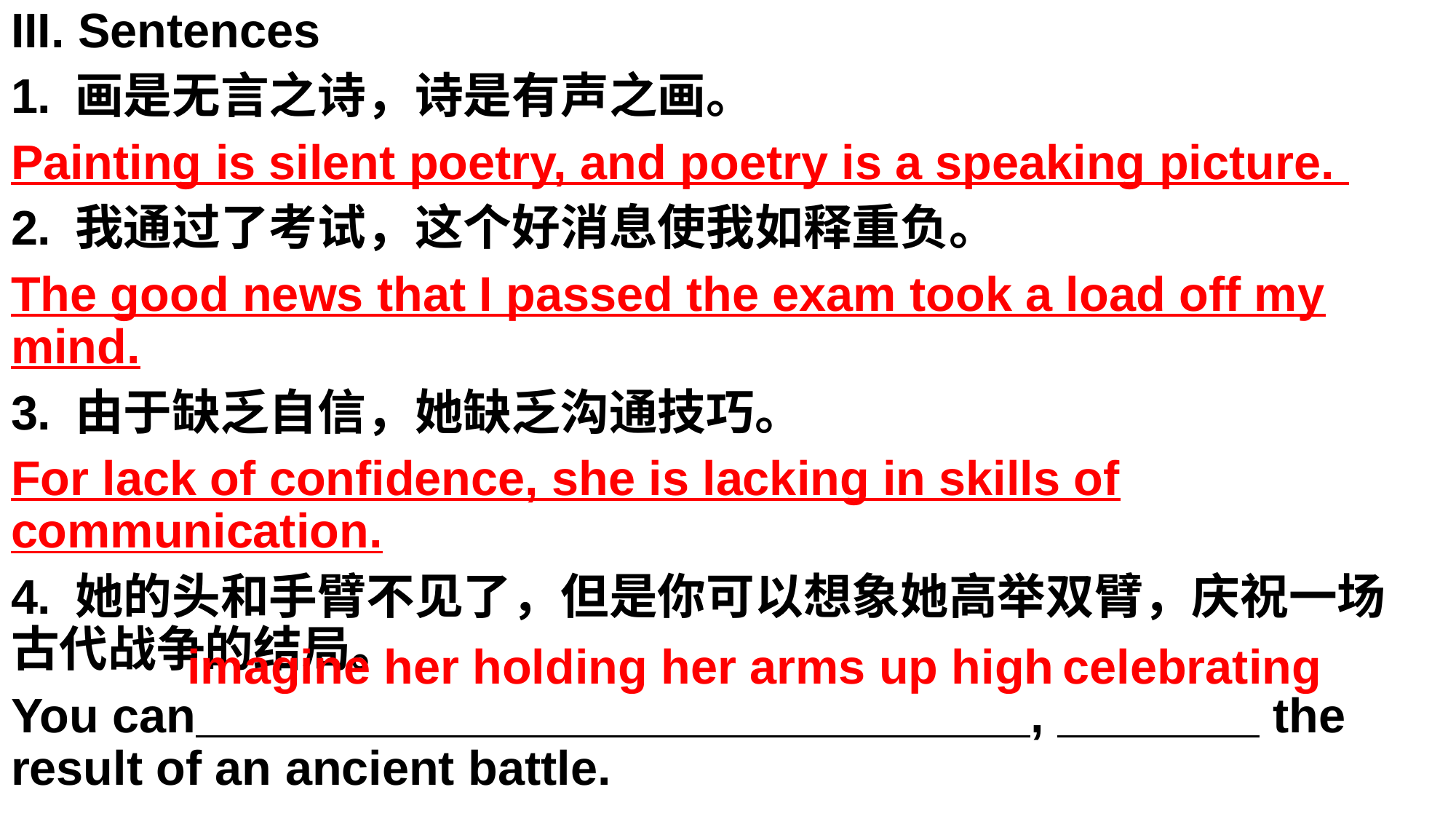

III. Sentences
1. 画是无言之诗，诗是有声之画。
Painting is silent poetry, and poetry is a speaking picture.
2. 我通过了考试，这个好消息使我如释重负。
The good news that I passed the exam took a load off my mind.
3. 由于缺乏自信，她缺乏沟通技巧。
For lack of confidence, she is lacking in skills of communication.
4. 她的头和手臂不见了，但是你可以想象她高举双臂，庆祝一场古代战争的结局。
You can                                                              ,                 the result of an ancient battle.

#
imagine her holding her arms up high
celebrating